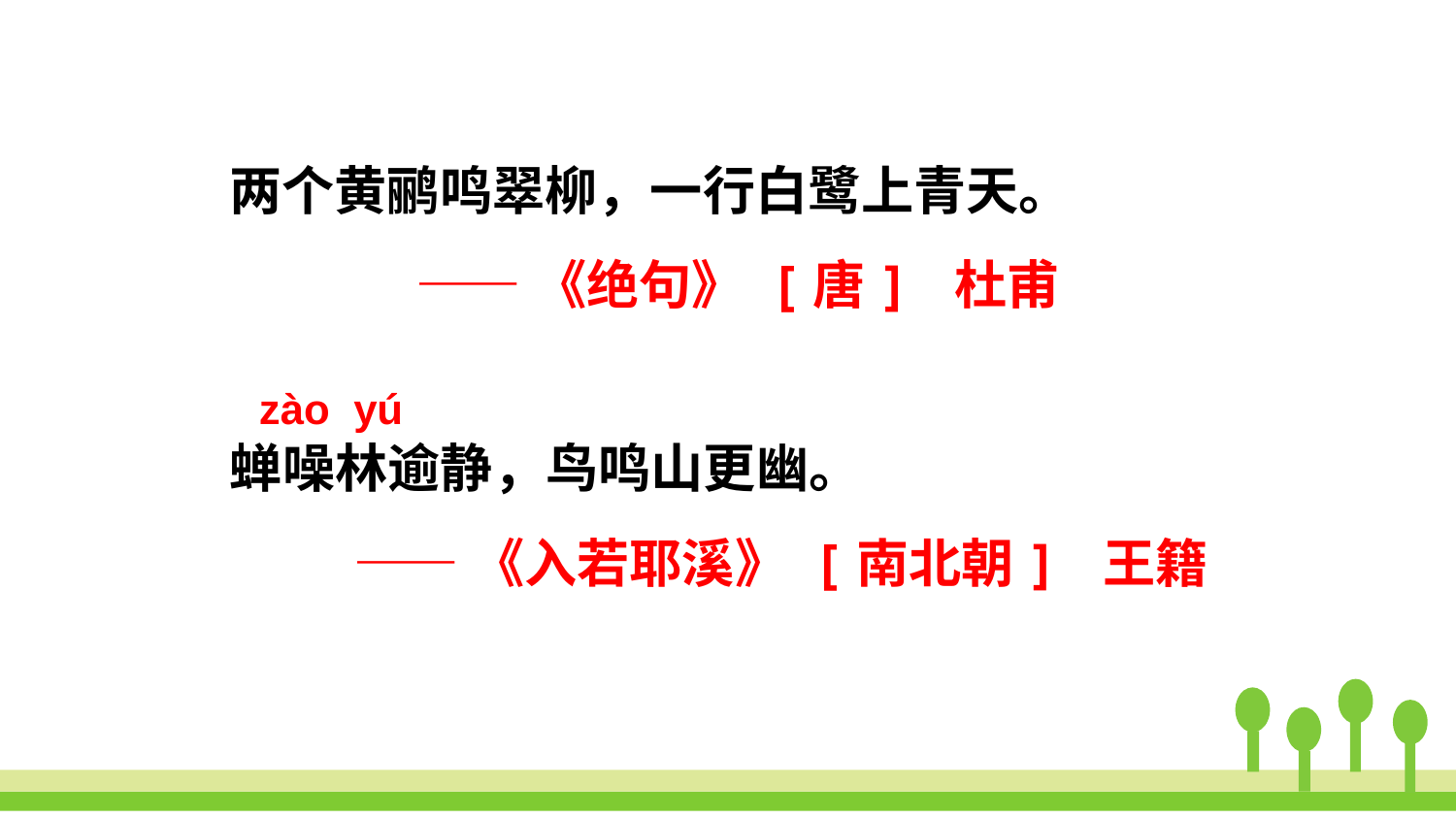

两个黄鹂鸣翠柳，一行白鹭上青天。
——《绝句》 [唐] 杜甫
  zào  yú
蝉噪林逾静，鸟鸣山更幽。
 ——《入若耶溪》 [南北朝] 王籍